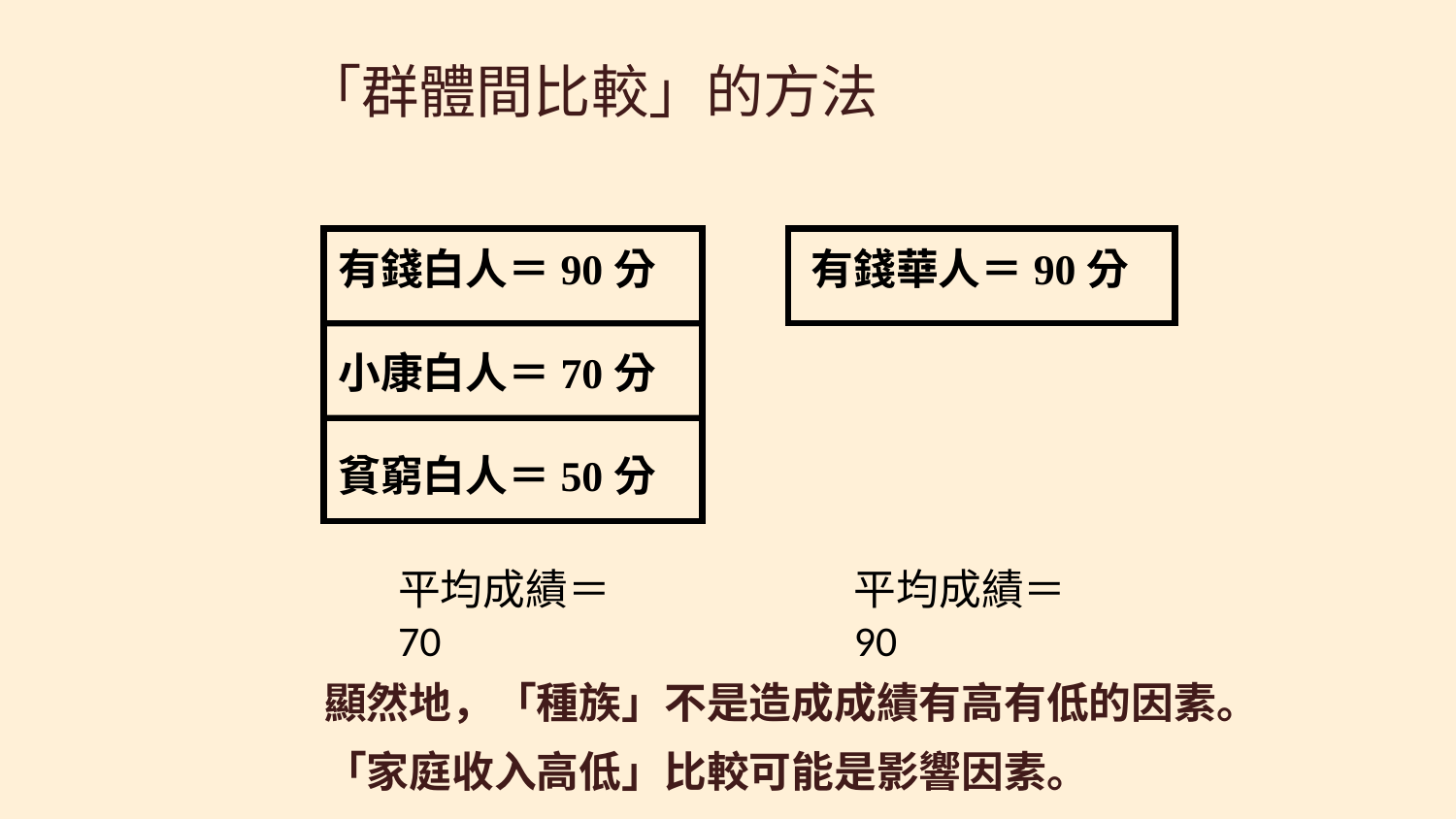

# 「群體間比較」的方法

有錢白人＝90分
有錢華人＝90分

小康白人＝70分

貧窮白人＝50分
平均成績＝70
平均成績＝90
顯然地，「種族」不是造成成績有高有低的因素。
「家庭收入高低」比較可能是影響因素。